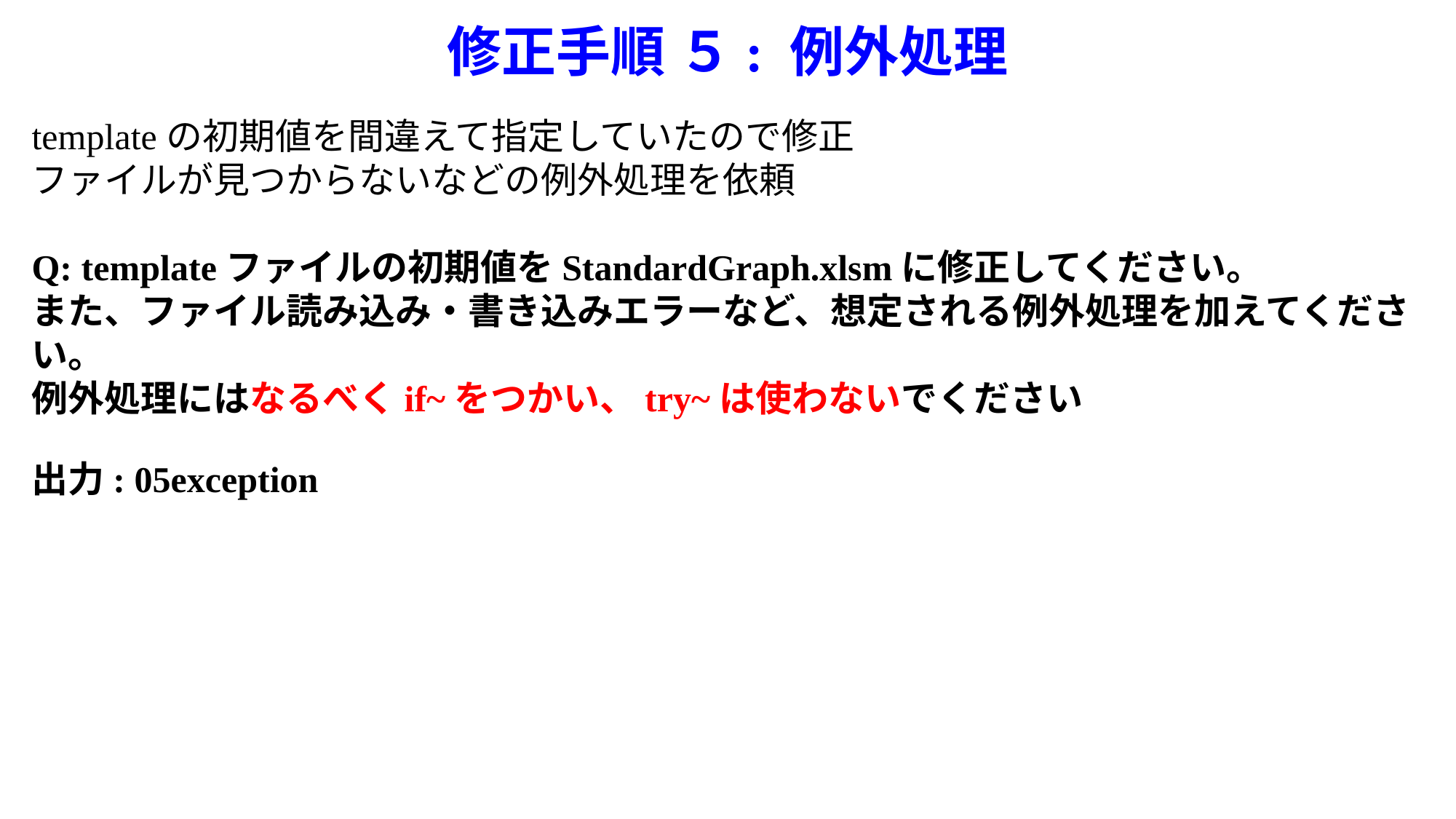

# 修正手順 ５: 例外処理
templateの初期値を間違えて指定していたので修正
ファイルが見つからないなどの例外処理を依頼
Q: templateファイルの初期値をStandardGraph.xlsmに修正してください。
また、ファイル読み込み・書き込みエラーなど、想定される例外処理を加えてください。
例外処理にはなるべくif~をつかい、try~は使わないでください

出力: 05exception